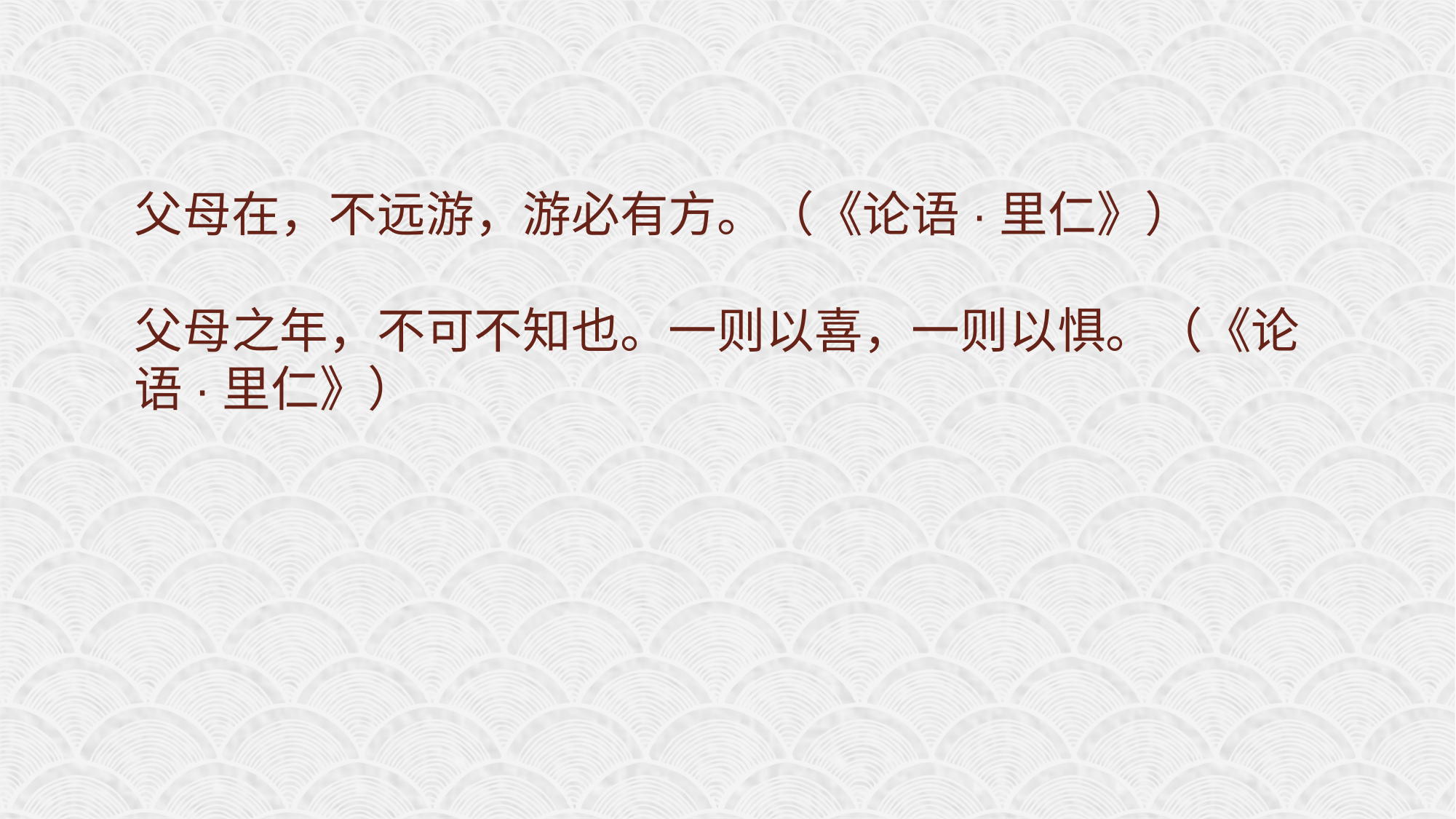

父母在，不远游，游必有方。（《论语·里仁》）

父母之年，不可不知也。一则以喜，一则以惧。（《论语·里仁》）